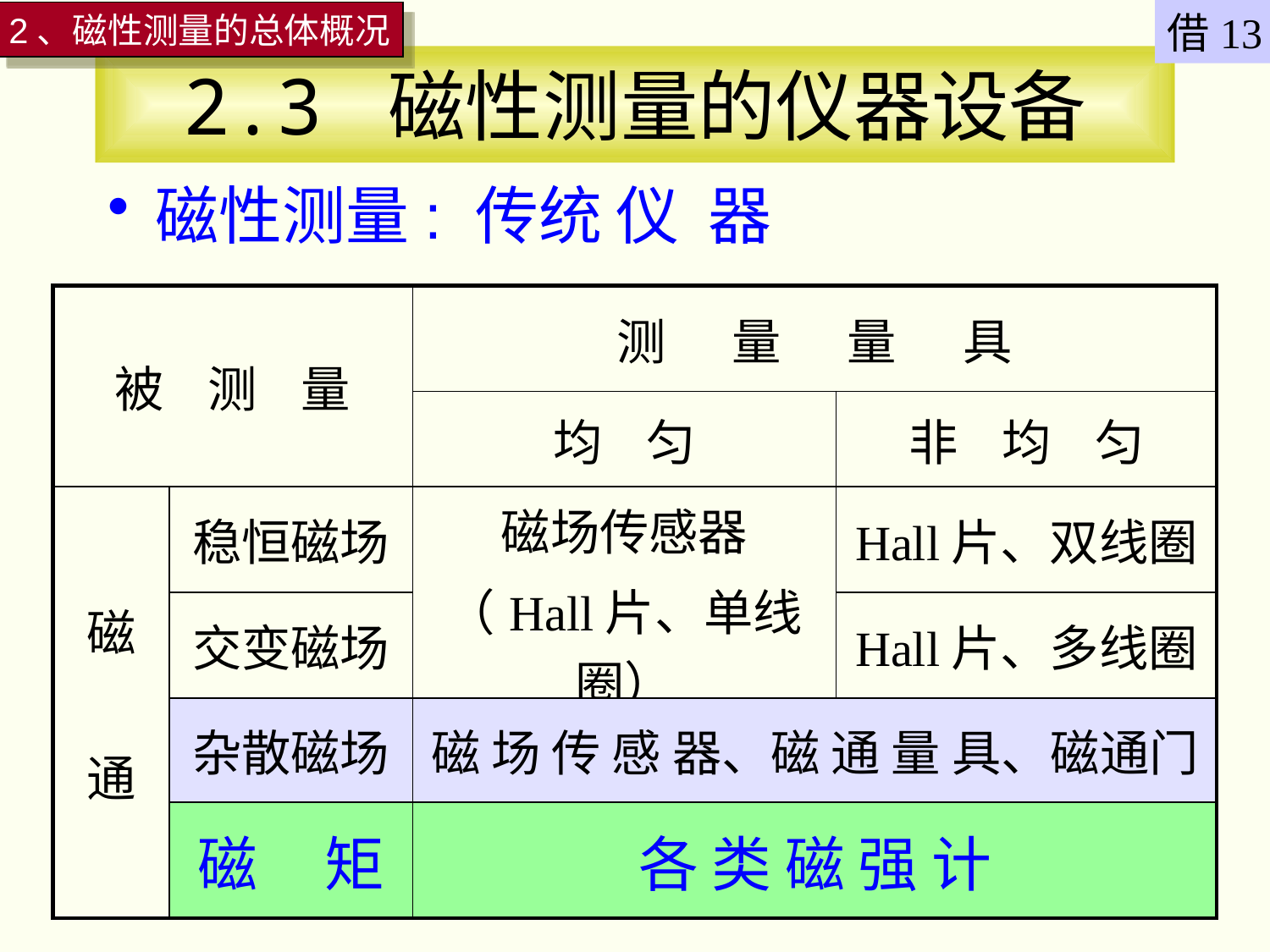

借13
2、磁性测量的总体概况
# 2.3 磁性测量的仪器设备
磁性测量: 传统 仪  器
| 被 测 量 |  | 测 量 量 具 |  |
| --- | --- | --- | --- |
|  |  | 均 匀 | 非 均 匀 |
| 磁 通 | 稳恒磁场 | 磁场传感器 （Hall片、单线圈） | Hall片、双线圈 |
|  | 交变磁场 |  | Hall片、多线圈 |
|  | 杂散磁场 | 磁 场 传 感 器、磁 通 量 具、磁通门 |  |
|  | 磁 矩 | 各 类 磁 强 计 |  |